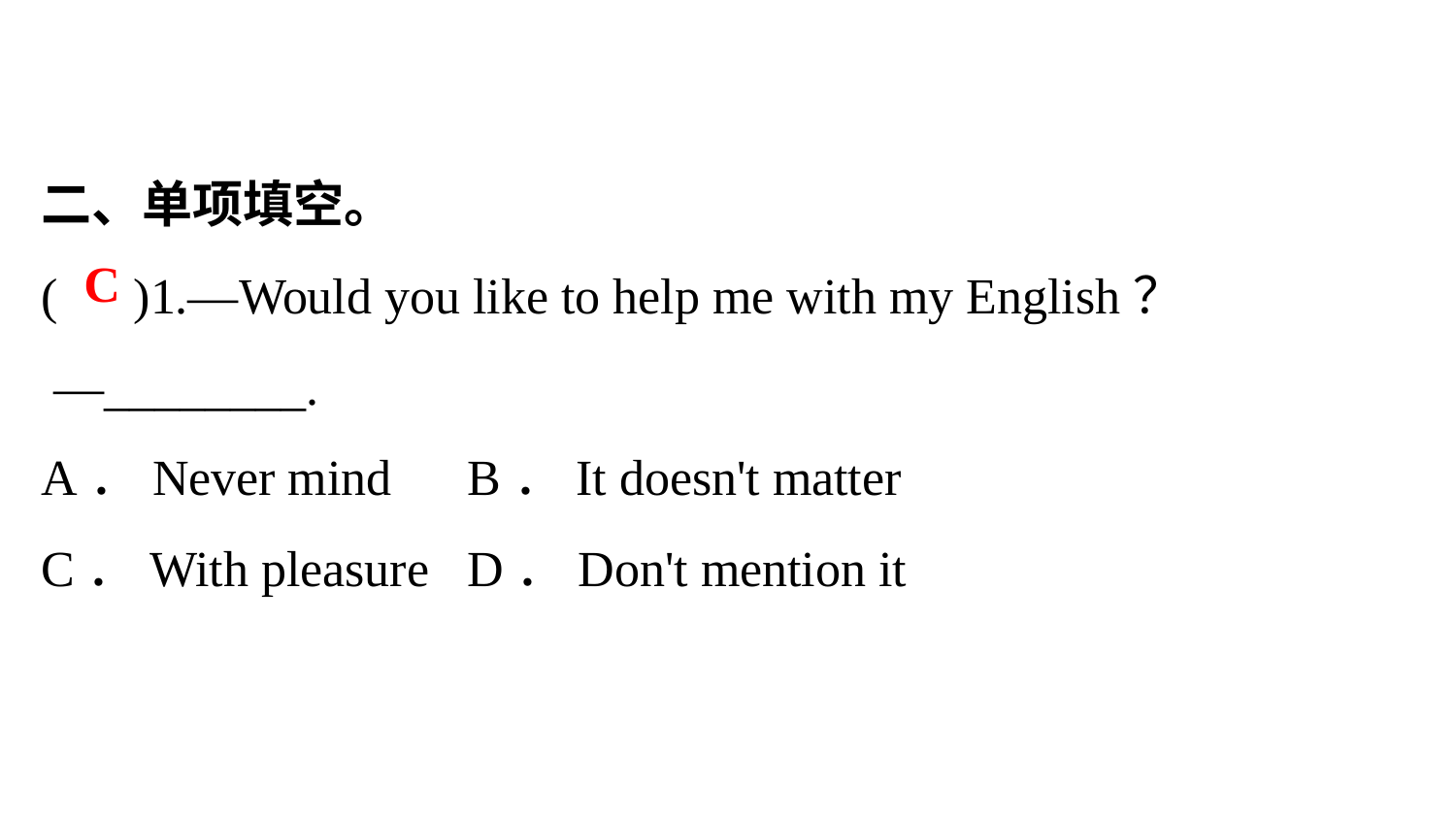

二、单项填空。
(      )1.—Would you like to help me with my English？
 —________.
A．Never mind      B．It doesn't matter
C．With pleasure   D．Don't mention it
C